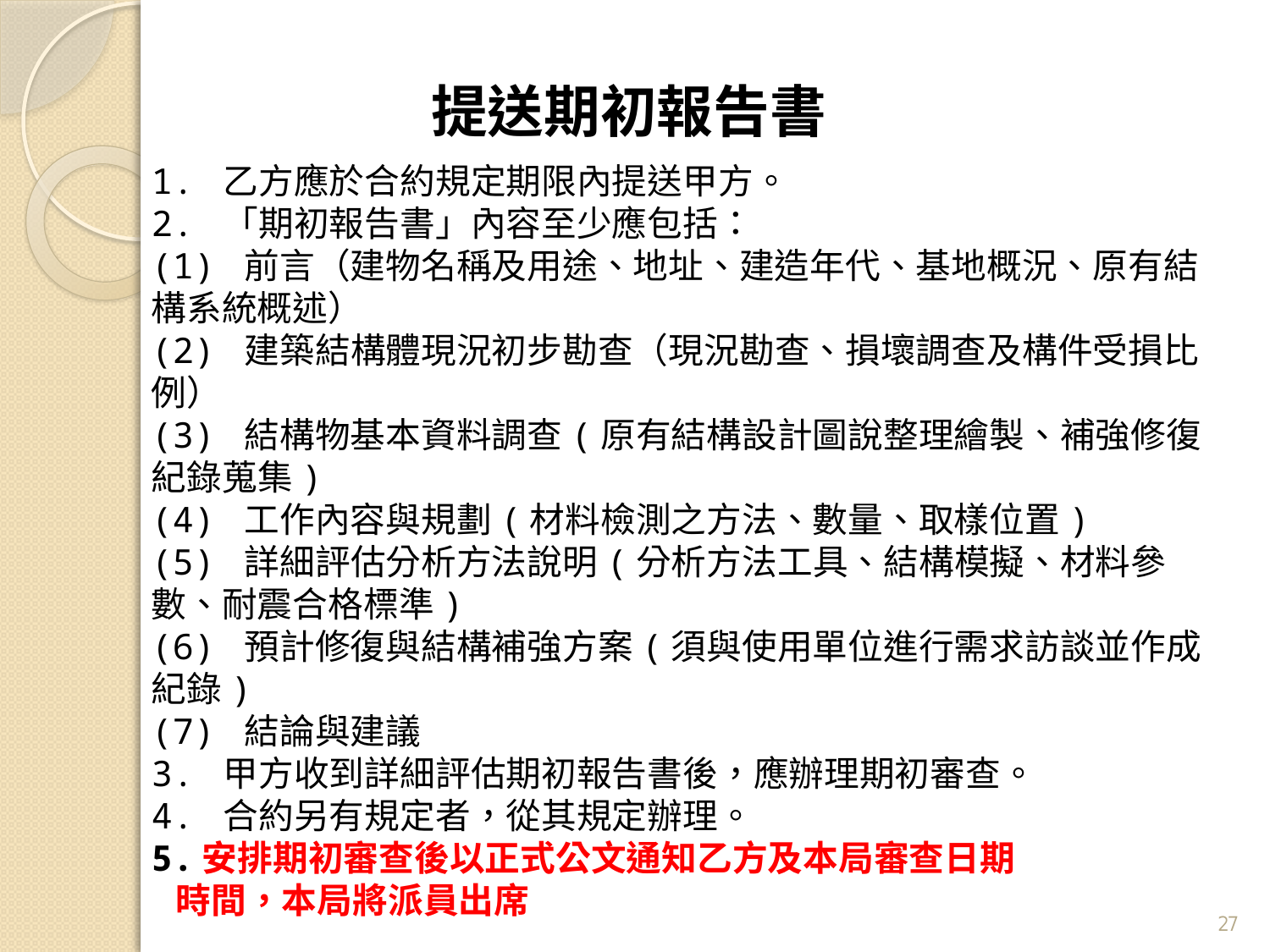

提送期初報告書
1. 乙方應於合約規定期限內提送甲方。
2. 「期初報告書」內容至少應包括：
(1) 前言（建物名稱及用途、地址、建造年代、基地概況、原有結構系統概述）
(2) 建築結構體現況初步勘查（現況勘查、損壞調查及構件受損比例）
(3) 結構物基本資料調查(原有結構設計圖說整理繪製、補強修復紀錄蒐集)
(4) 工作內容與規劃(材料檢測之方法、數量、取樣位置)
(5) 詳細評估分析方法說明(分析方法工具、結構模擬、材料參數、耐震合格標準)
(6) 預計修復與結構補強方案(須與使用單位進行需求訪談並作成紀錄)
(7) 結論與建議
3. 甲方收到詳細評估期初報告書後，應辦理期初審查。
4. 合約另有規定者，從其規定辦理。
5.安排期初審查後以正式公文通知乙方及本局審查日期
  時間，本局將派員出席

27